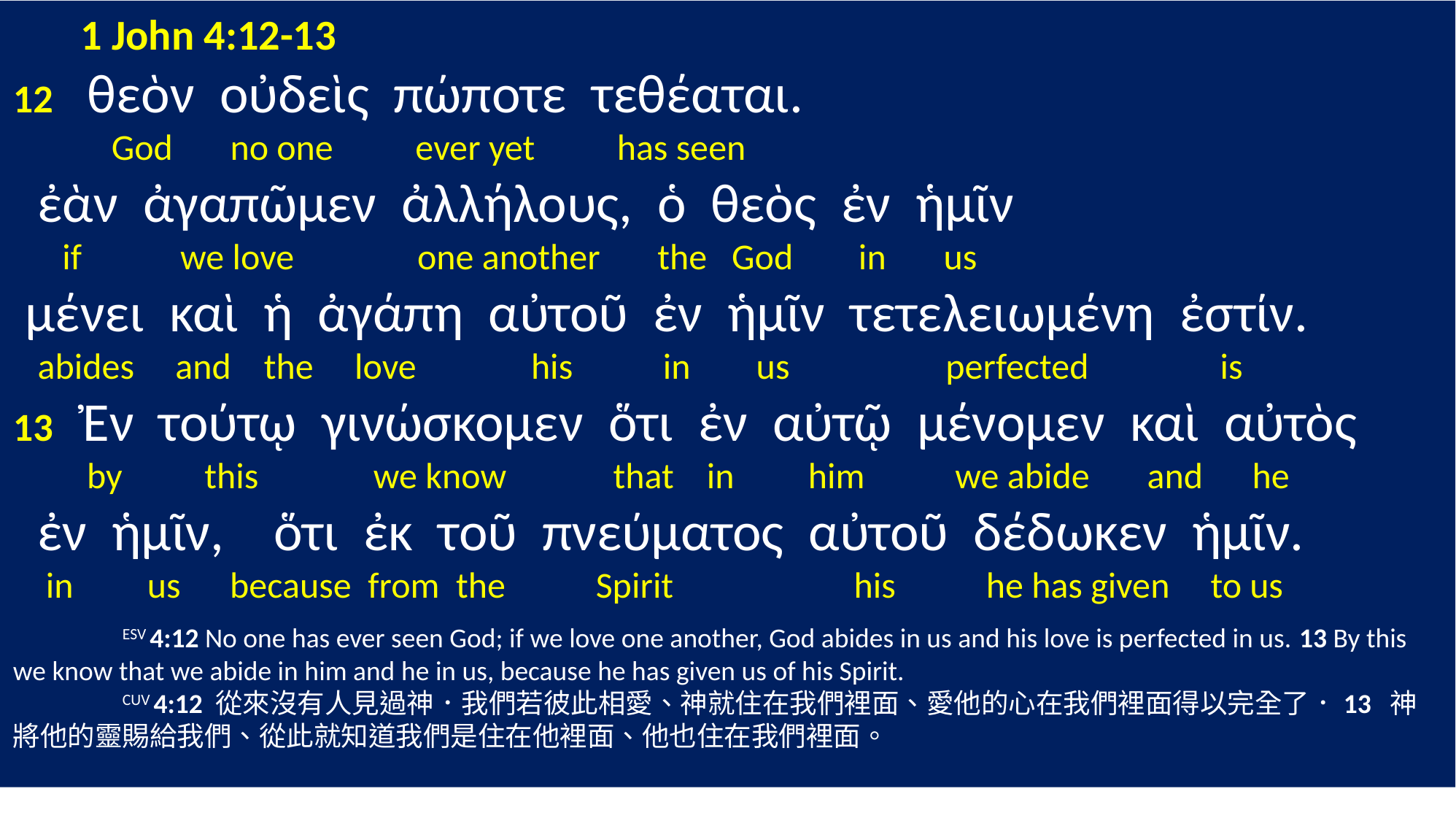

1 John 4:12-13
12   θεὸν  οὐδεὶς  πώποτε  τεθέαται.
            God       no one          ever yet          has seen
  ἐὰν  ἀγαπῶμεν  ἀλλήλους,  ὁ  θεὸς  ἐν  ἡμῖν
      if            we love               one another       the   God        in       us
 μένει  καὶ  ἡ  ἀγάπη  αὐτοῦ  ἐν  ἡμῖν  τετελειωμένη  ἐστίν.
   abides     and    the     love              his           in        us                   perfected                is
13   Ἐν  τούτῳ  γινώσκομεν  ὅτι  ἐν  αὐτῷ  μένομεν  καὶ  αὐτὸς
         by          this              we know             that    in         him           we abide       and      he
  ἐν  ἡμῖν,    ὅτι  ἐκ  τοῦ  πνεύματος  αὐτοῦ  δέδωκεν  ἡμῖν.
    in         us      because  from  the           Spirit                      his           he has given     to us

	ESV 4:12 No one has ever seen God; if we love one another, God abides in us and his love is perfected in us. 13 By this we know that we abide in him and he in us, because he has given us of his Spirit.
	CUV 4:12 從來沒有人見過神．我們若彼此相愛、神就住在我們裡面、愛他的心在我們裡面得以完全了．13  神將他的靈賜給我們、從此就知道我們是住在他裡面、他也住在我們裡面。